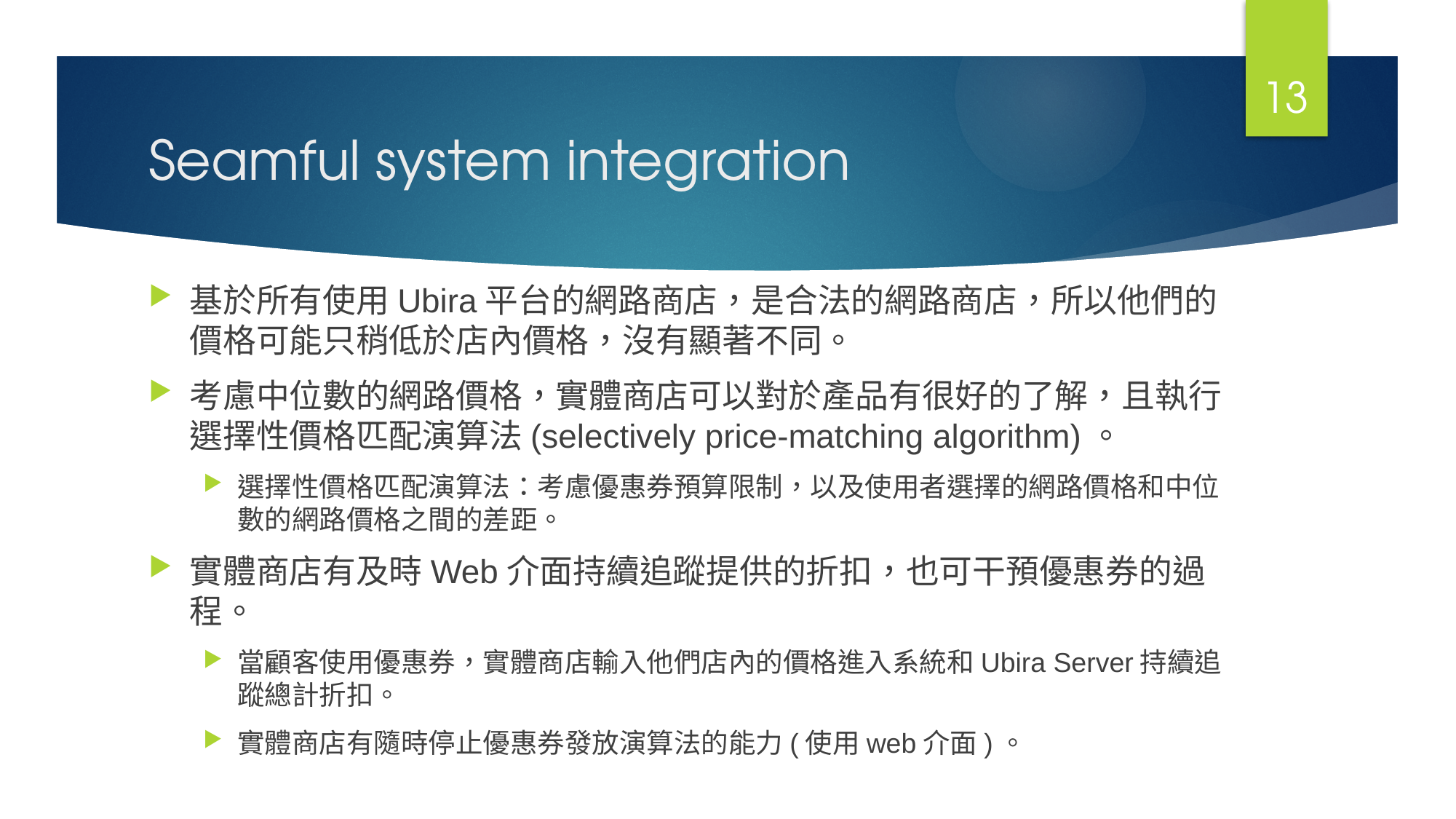

13
# Seamful system integration
基於所有使用Ubira平台的網路商店，是合法的網路商店，所以他們的價格可能只稍低於店內價格，沒有顯著不同。
考慮中位數的網路價格，實體商店可以對於產品有很好的了解，且執行選擇性價格匹配演算法(selectively price-matching algorithm)。
選擇性價格匹配演算法：考慮優惠券預算限制，以及使用者選擇的網路價格和中位數的網路價格之間的差距。
實體商店有及時Web介面持續追蹤提供的折扣，也可干預優惠券的過程。
當顧客使用優惠券，實體商店輸入他們店內的價格進入系統和Ubira Server持續追蹤總計折扣。
實體商店有隨時停止優惠券發放演算法的能力(使用web介面)。